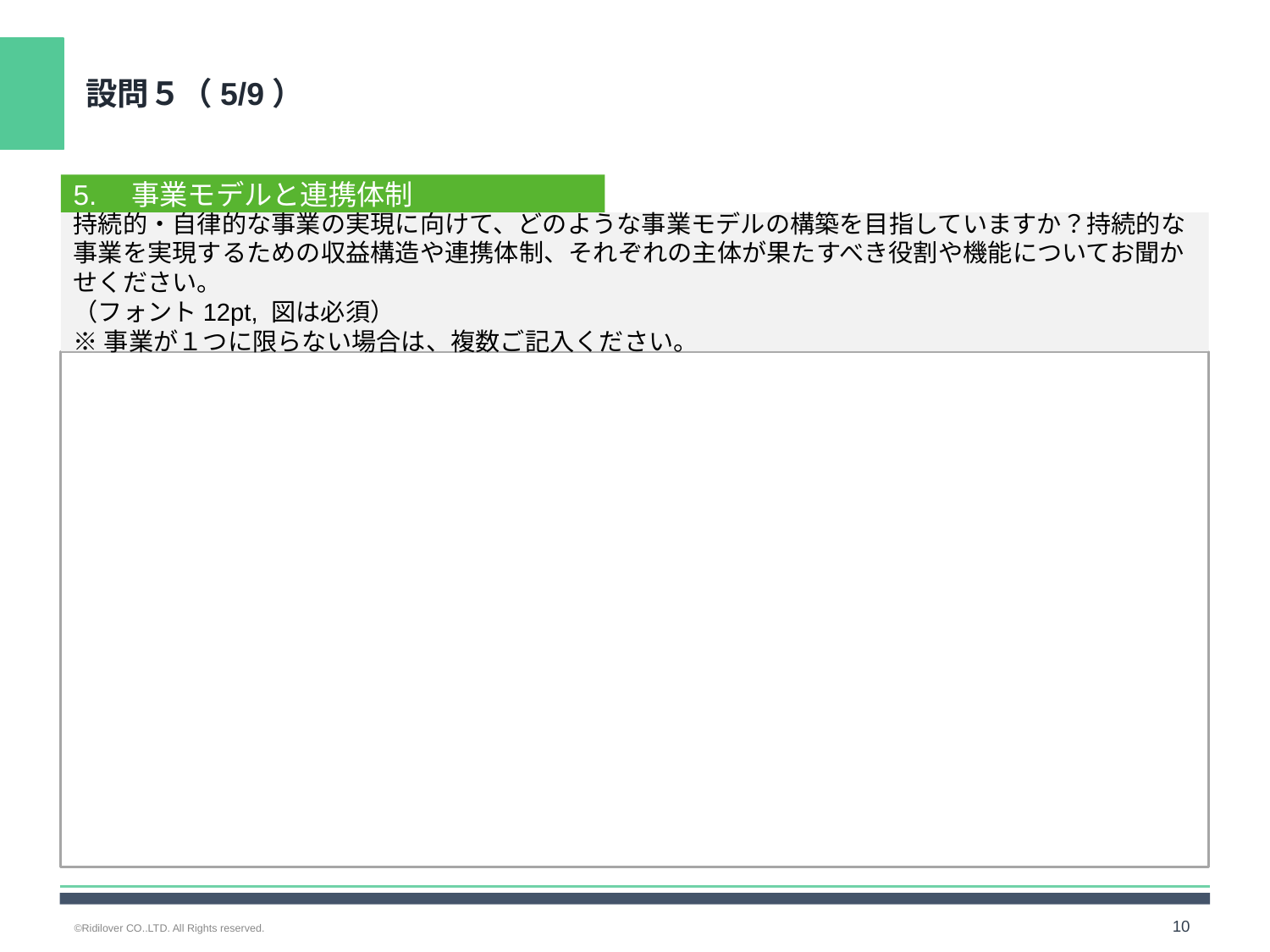

設問５（5/9）

5.　事業モデルと連携体制
持続的・自律的な事業の実現に向けて、どのような事業モデルの構築を目指していますか？持続的な事業を実現するための収益構造や連携体制、それぞれの主体が果たすべき役割や機能についてお聞かせください。
（フォント12pt, 図は必須）
※事業が１つに限らない場合は、複数ご記入ください。